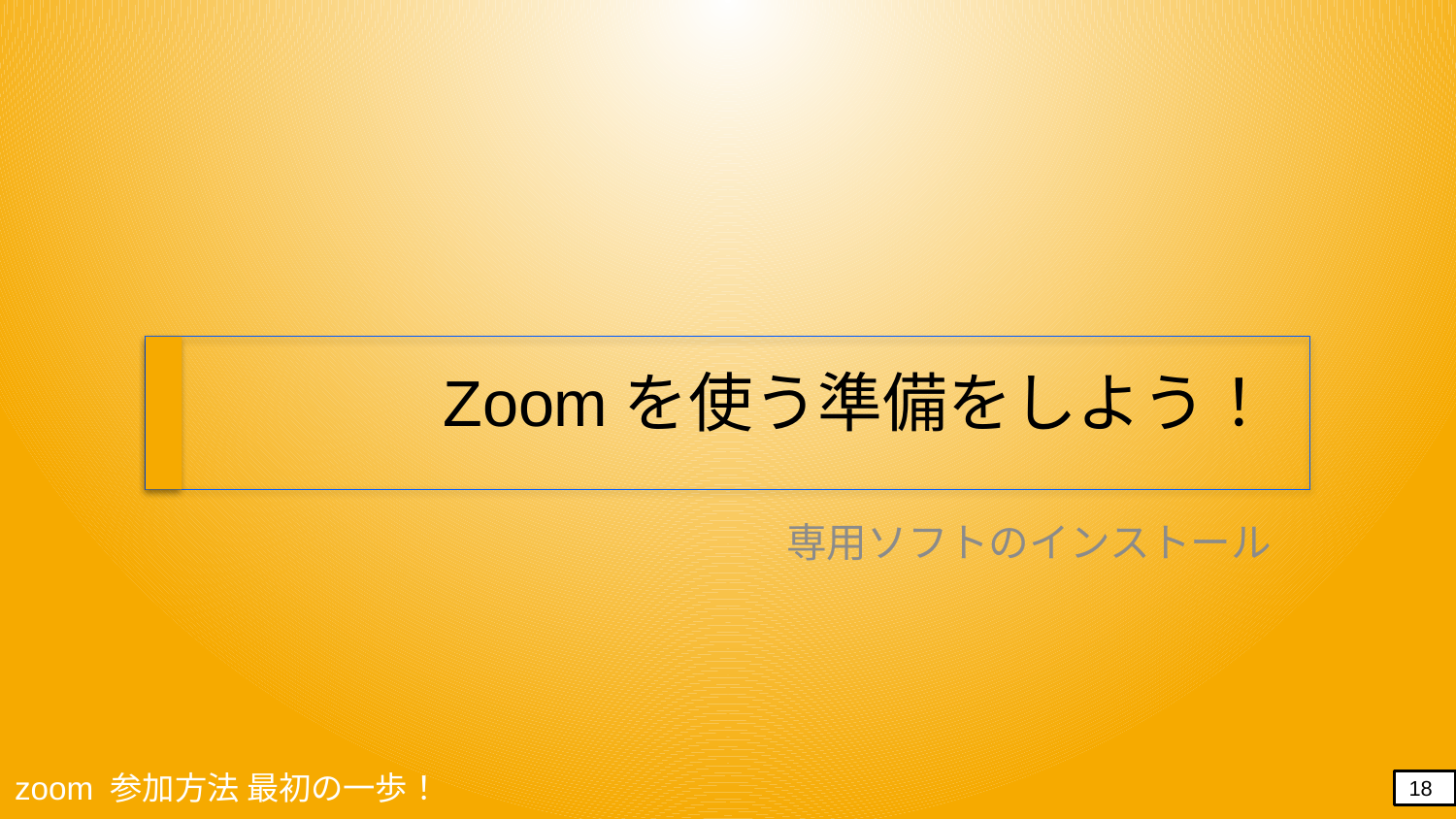

# Zoomを使う準備をしよう！
専用ソフトのインストール
zoom 参加方法 最初の一歩！
18